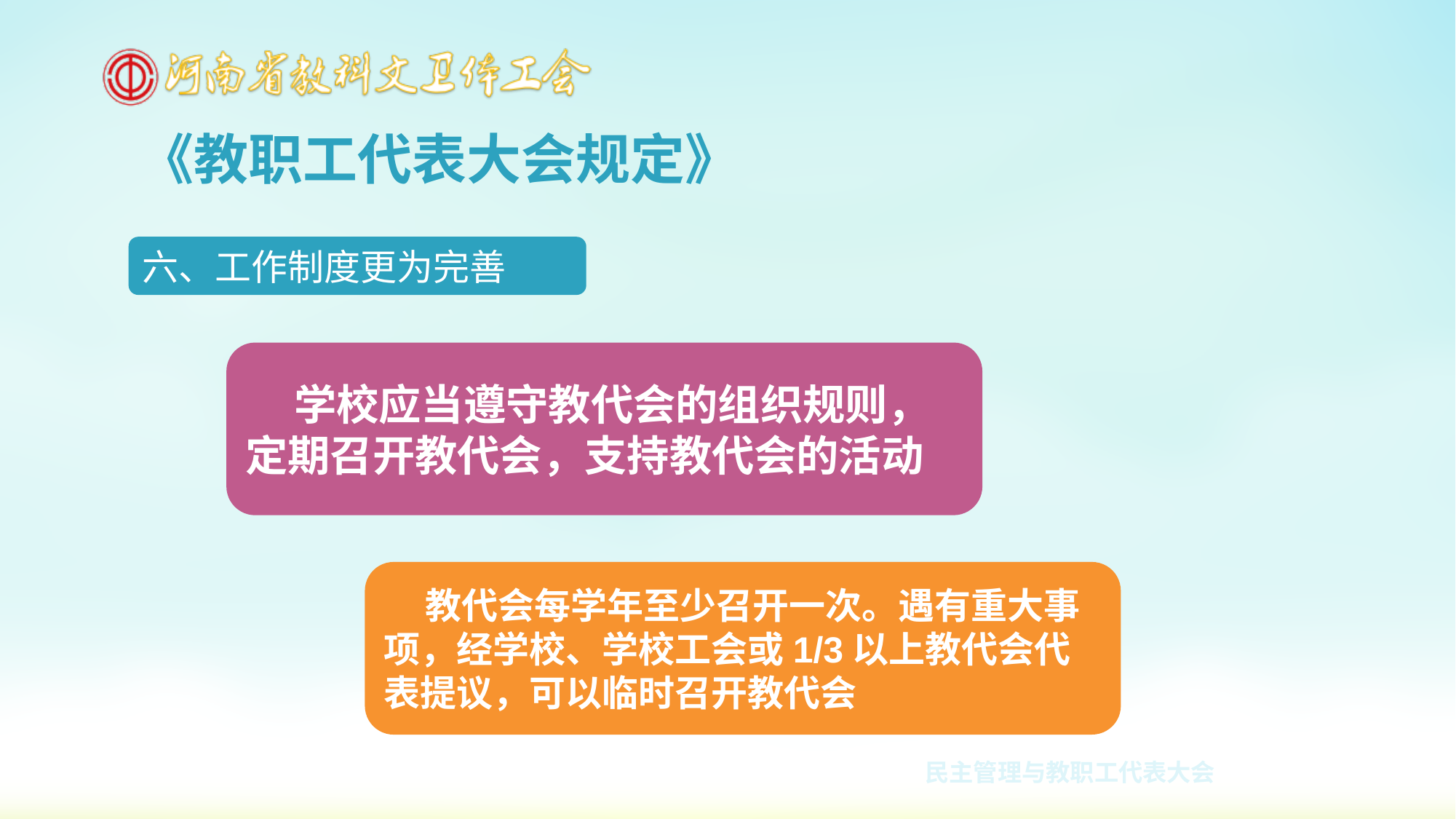

《教职工代表大会规定》

六、工作制度更为完善

    学校应当遵守教代会的组织规则，定期召开教代会，支持教代会的活动
    教代会每学年至少召开一次。遇有重大事项，经学校、学校工会或1/3以上教代会代表提议，可以临时召开教代会